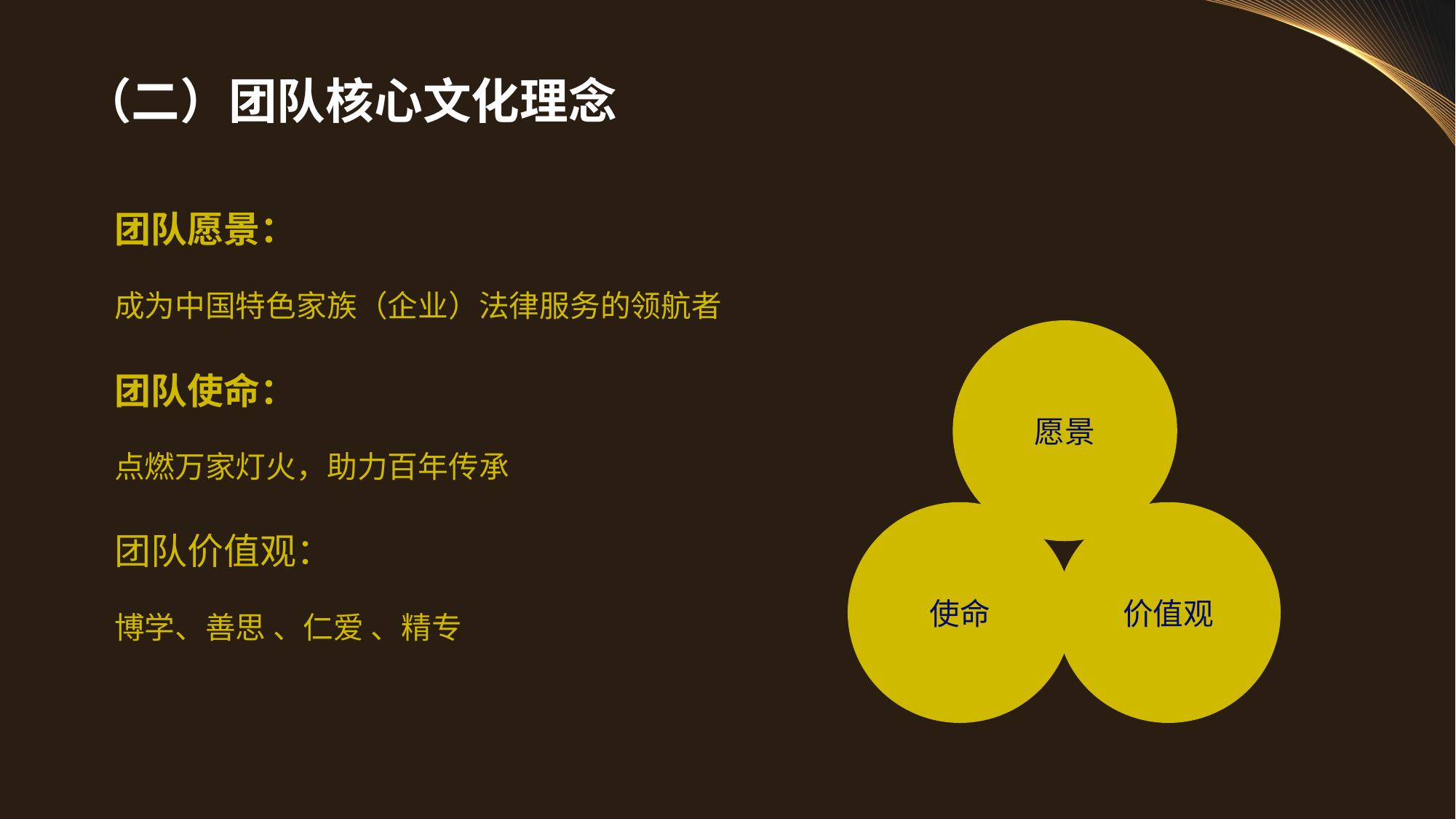

# （二）团队核心文化理念
团队愿景：

成为中国特色家族（企业）法律服务的领航者
愿景
团队使命：

点燃万家灯火，助力百年传承

使命
价值观
团队价值观：

博学、善思 、仁爱 、精专